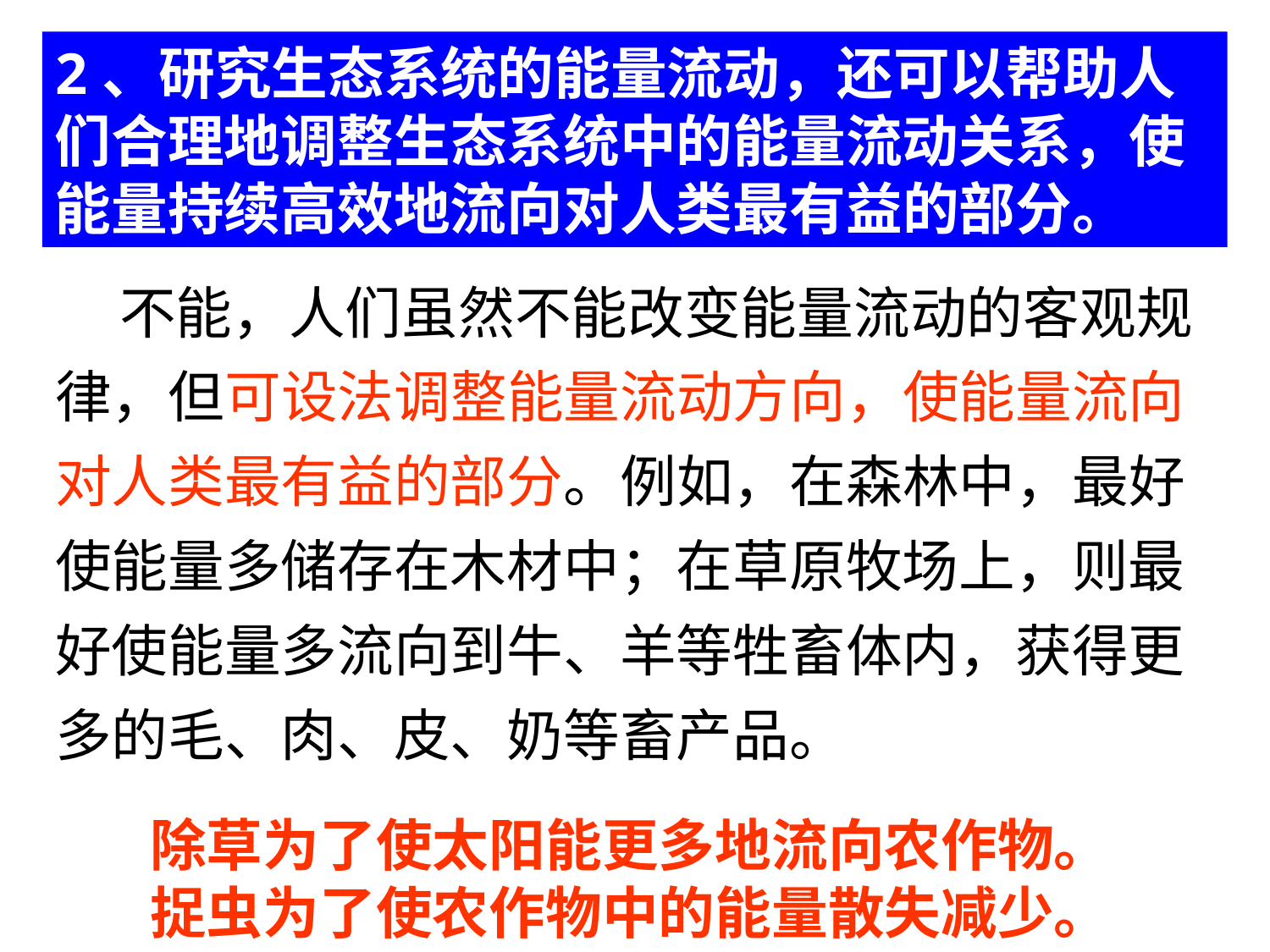

2、研究生态系统的能量流动，还可以帮助人们合理地调整生态系统中的能量流动关系，使能量持续高效地流向对人类最有益的部分。
    不能，人们虽然不能改变能量流动的客观规律，但可设法调整能量流动方向，使能量流向对人类最有益的部分。例如，在森林中，最好使能量多储存在木材中；在草原牧场上，则最好使能量多流向到牛、羊等牲畜体内，获得更多的毛、肉、皮、奶等畜产品。
除草为了使太阳能更多地流向农作物。捉虫为了使农作物中的能量散失减少。